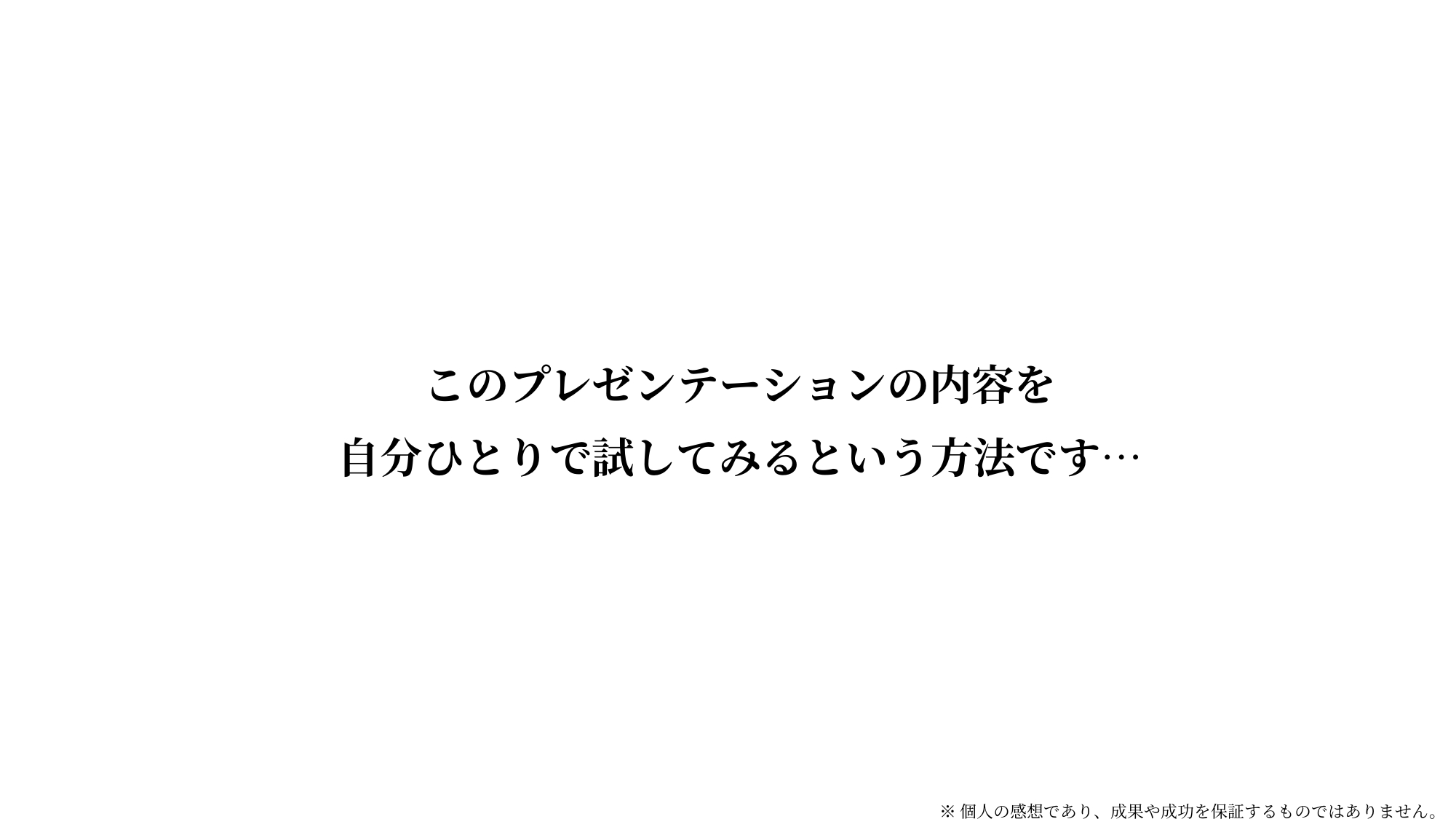

このプレゼンテーションの内容を
自分ひとりで試してみるという方法です…
※個人の感想であり、成果や成功を保証するものではありません。